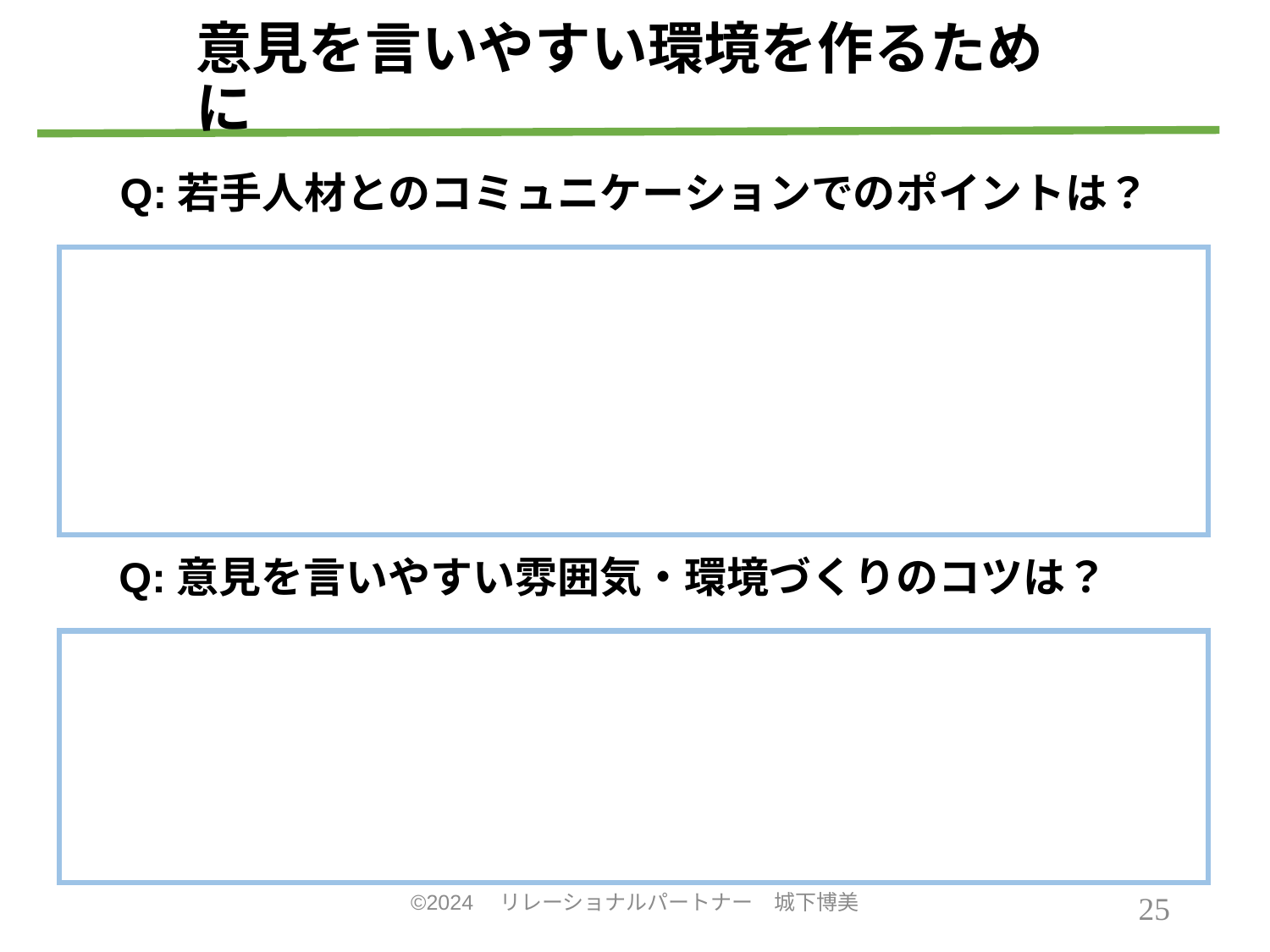

# 意見を言いやすい環境を作るために
Q:若手人材とのコミュニケーションでのポイントは？

Q:意見を言いやすい雰囲気・環境づくりのコツは？

©2024　リレーショナルパートナー　城下博美
25